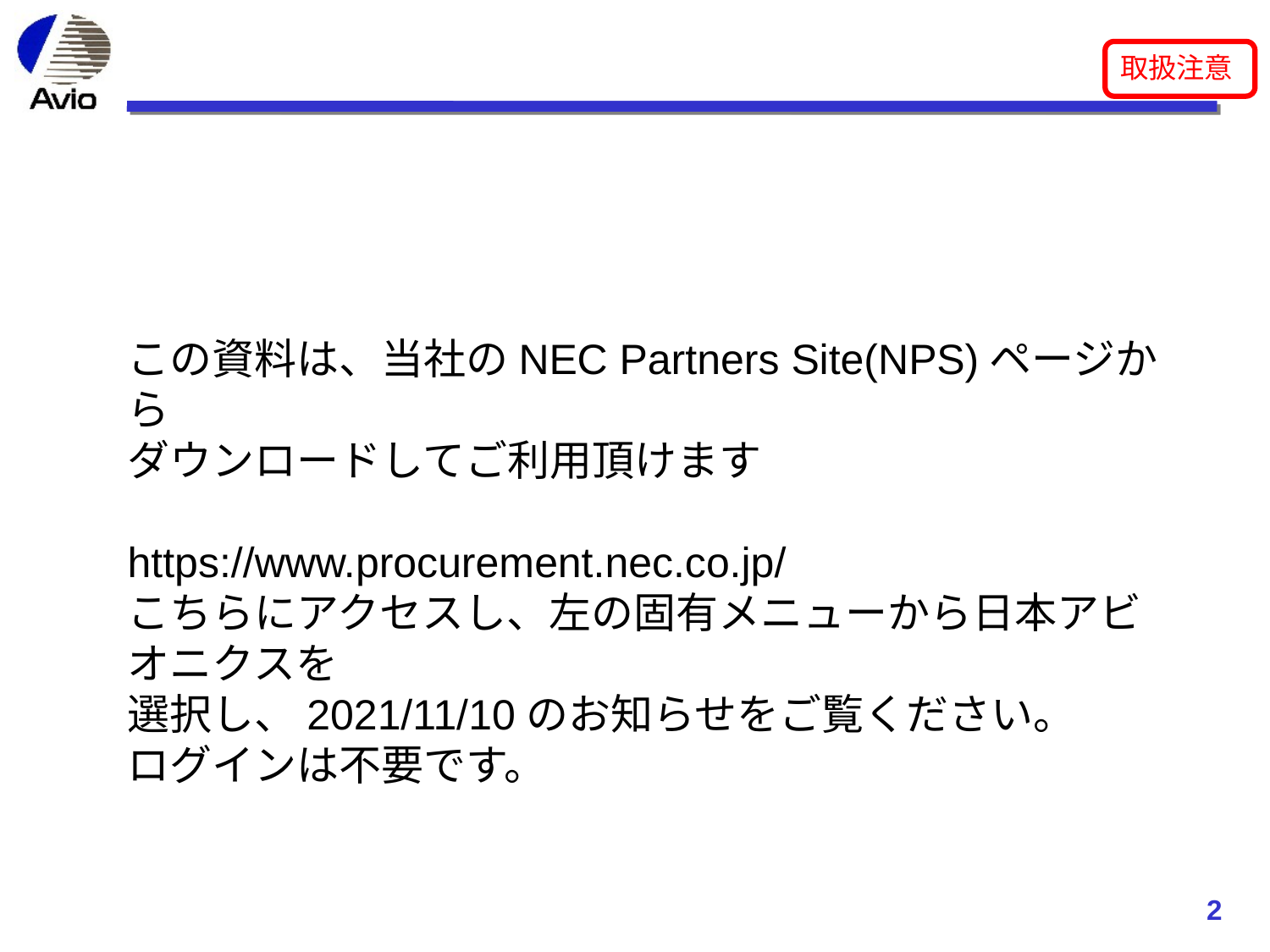

この資料は、当社のNEC Partners Site(NPS)ページから
ダウンロードしてご利用頂けます

https://www.procurement.nec.co.jp/
こちらにアクセスし、左の固有メニューから日本アビオニクスを
選択し、2021/11/10のお知らせをご覧ください。
ログインは不要です。
2